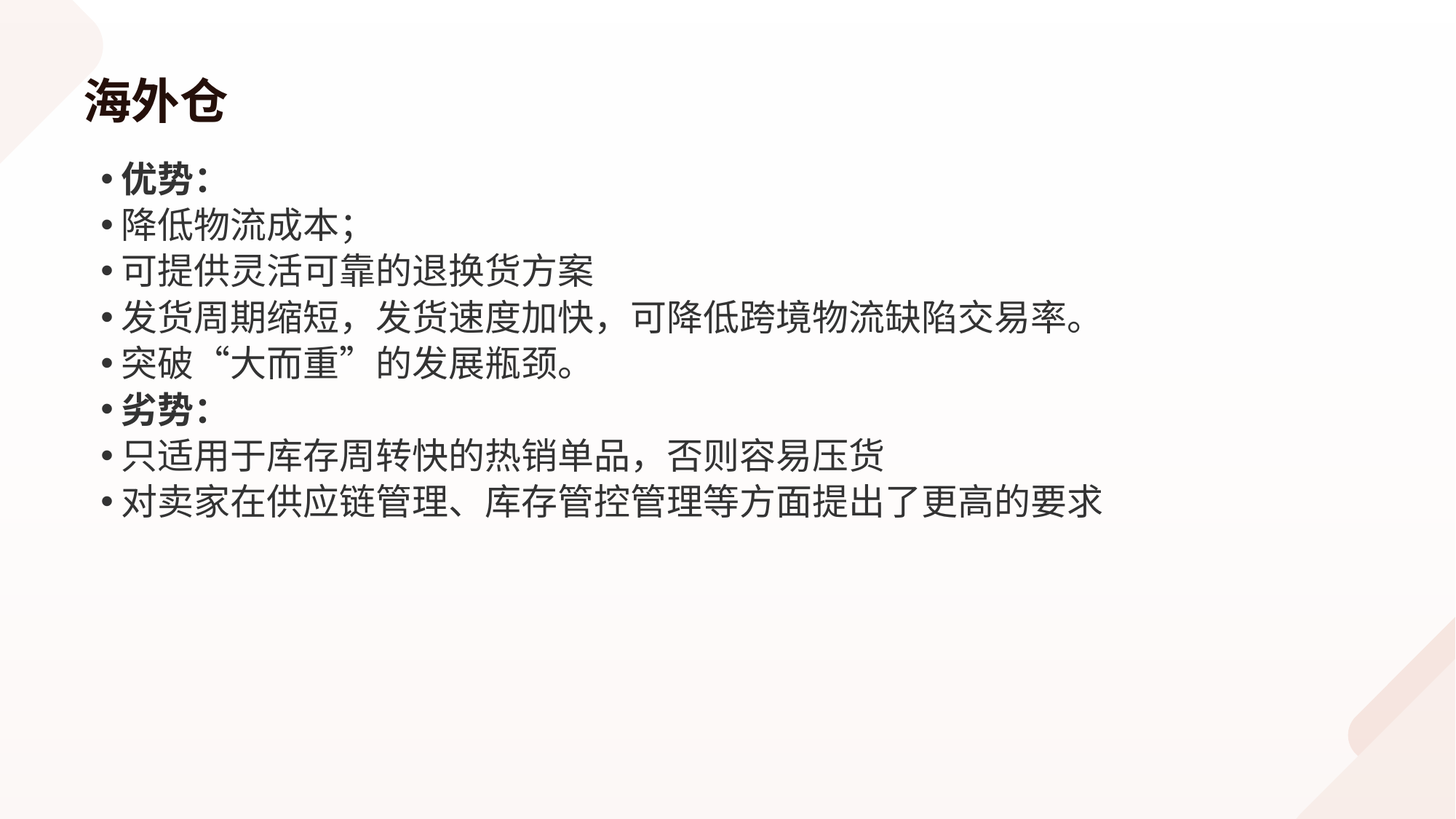

# 海外仓
优势：
降低物流成本；
可提供灵活可靠的退换货方案
发货周期缩短，发货速度加快，可降低跨境物流缺陷交易率。
突破“大而重”的发展瓶颈。
劣势：
只适用于库存周转快的热销单品，否则容易压货
对卖家在供应链管理、库存管控管理等方面提出了更高的要求